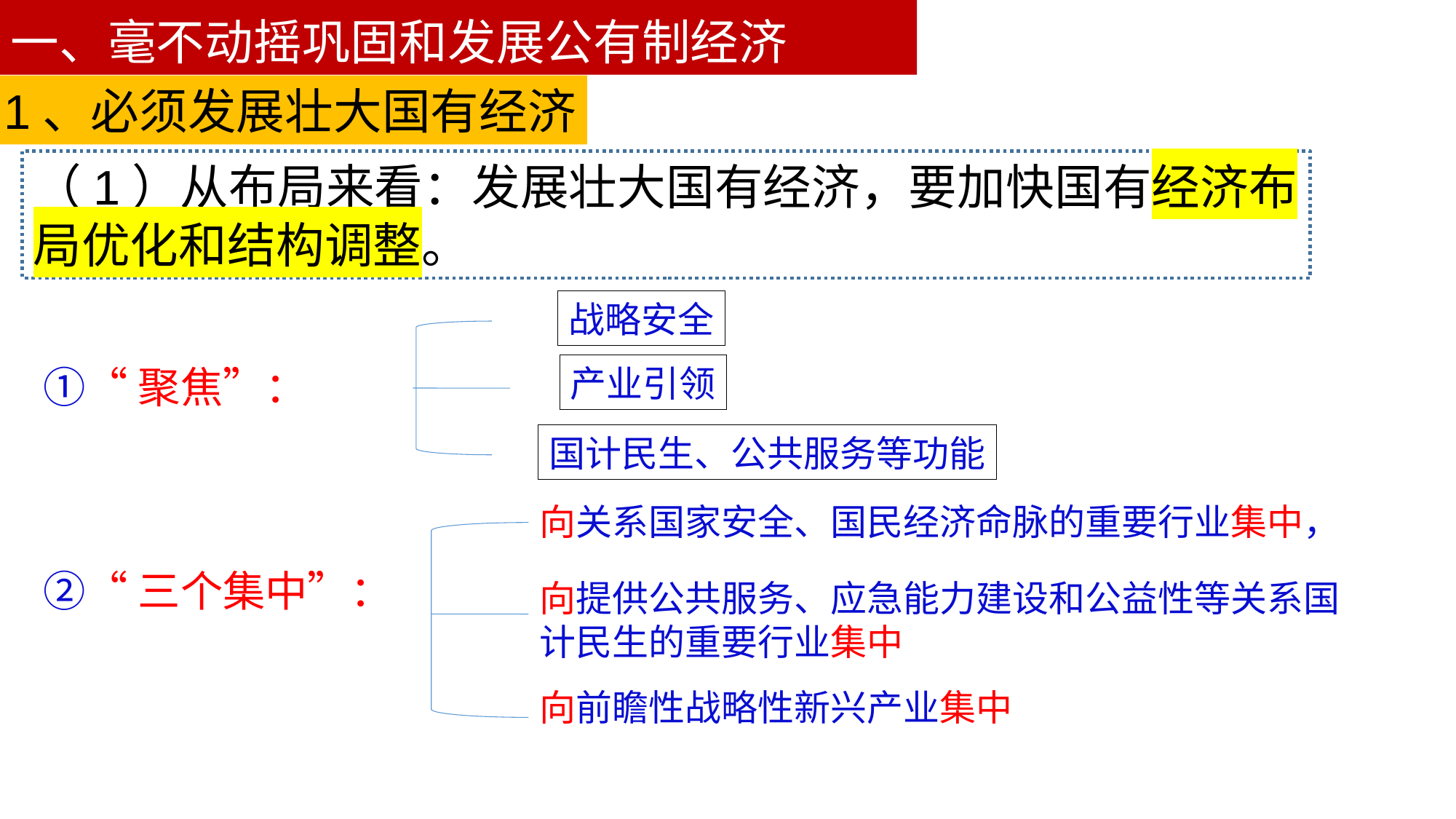

一、毫不动摇巩固和发展公有制经济
1、必须发展壮大国有经济
（1）从布局来看：发展壮大国有经济，要加快国有经济布局优化和结构调整。
战略安全

①“聚焦”：
产业引领
国计民生、公共服务等功能
向关系国家安全、国民经济命脉的重要行业集中，

②“三个集中”：
向提供公共服务、应急能力建设和公益性等关系国
计民生的重要行业集中
向前瞻性战略性新兴产业集中